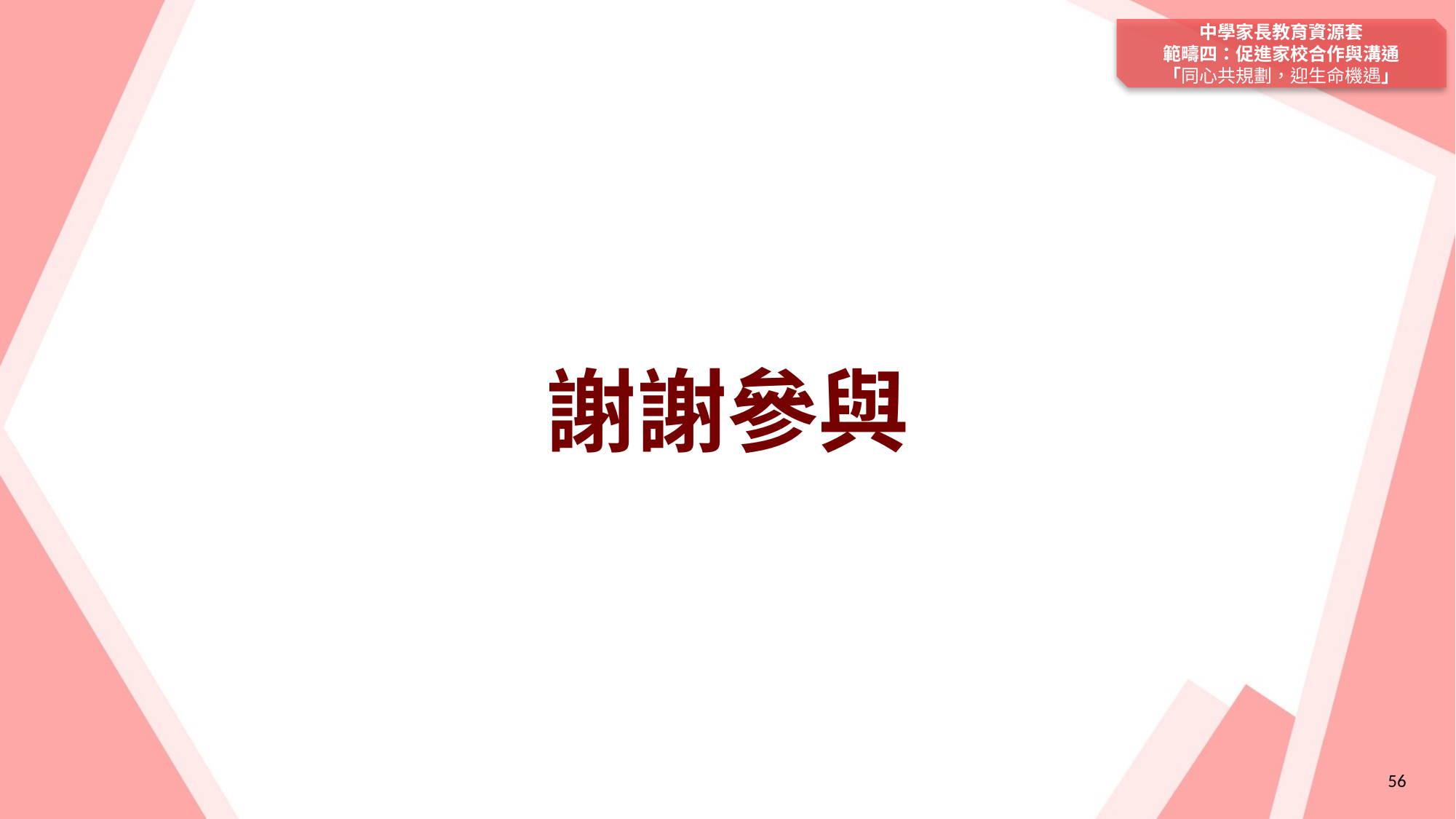

中學家長教育資源套
範疇四：促進家校合作與溝通
「同心共規劃，迎生命機遇」
謝謝參與
56